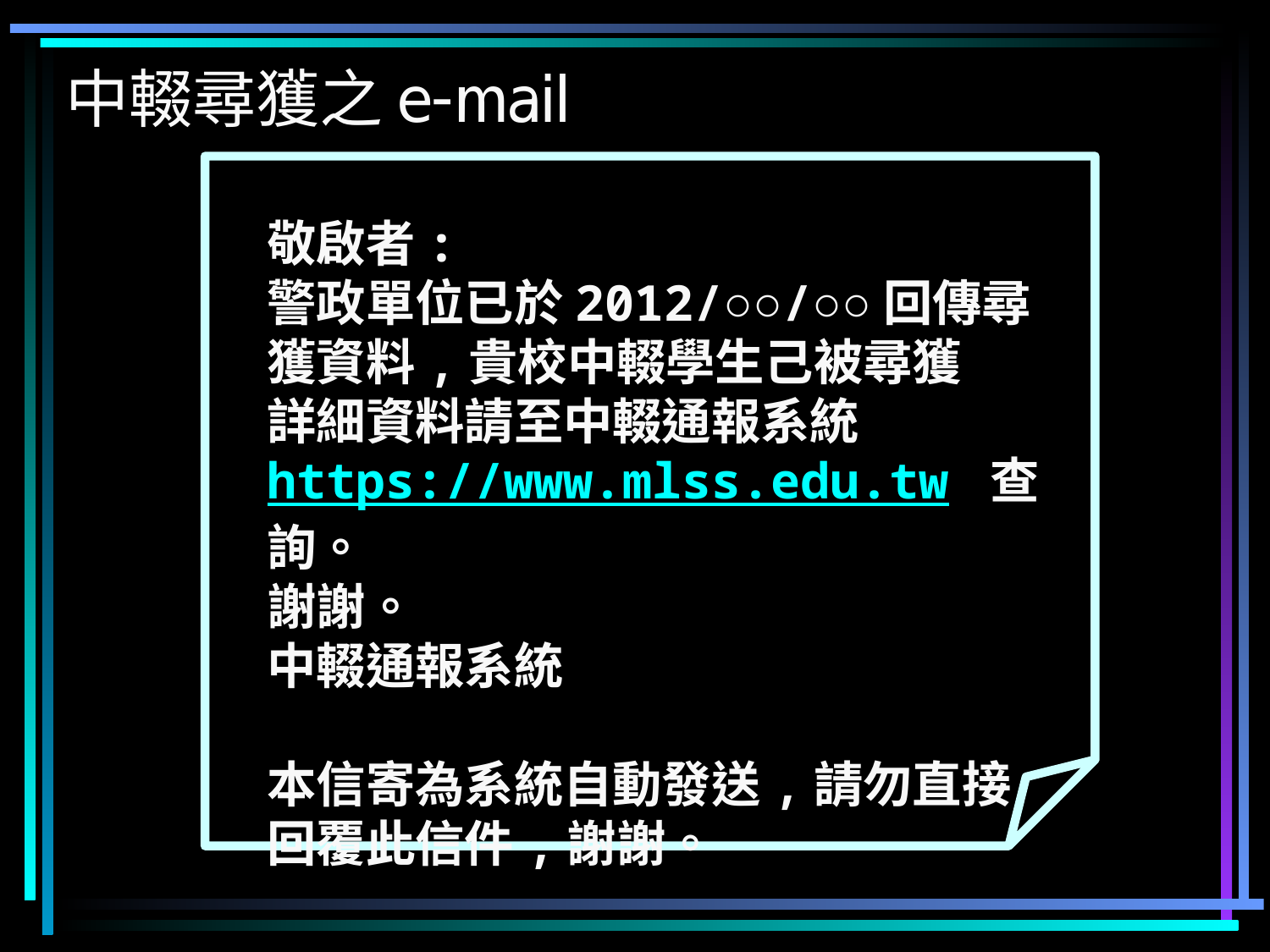

# 中輟尋獲之e-mail

敬啟者:
警政單位已於2012/○○/○○回傳尋獲資料,貴校中輟學生己被尋獲
詳細資料請至中輟通報系統https://www.mlss.edu.tw 查詢。
謝謝。
中輟通報系統
本信寄為系統自動發送,請勿直接回覆此信件,謝謝。